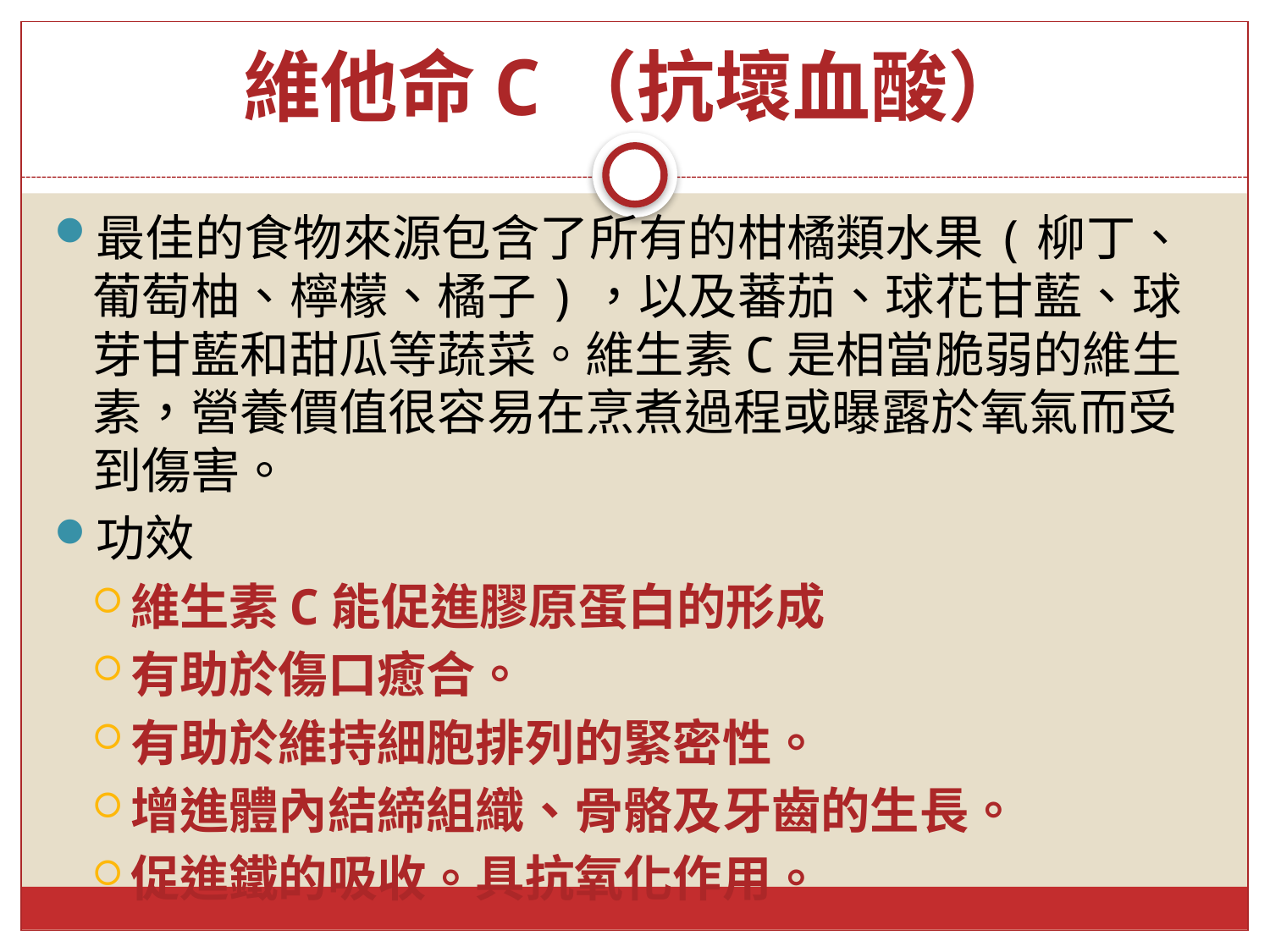

# 維他命C（抗壞血酸）
最佳的食物來源包含了所有的柑橘類水果(柳丁、葡萄柚、檸檬、橘子)，以及蕃茄、球花甘藍、球芽甘藍和甜瓜等蔬菜。維生素C是相當脆弱的維生素，營養價值很容易在烹煮過程或曝露於氧氣而受到傷害。
功效
維生素C能促進膠原蛋白的形成
有助於傷口癒合。
有助於維持細胞排列的緊密性。
增進體內結締組織、骨骼及牙齒的生長。
促進鐵的吸收。具抗氧化作用。